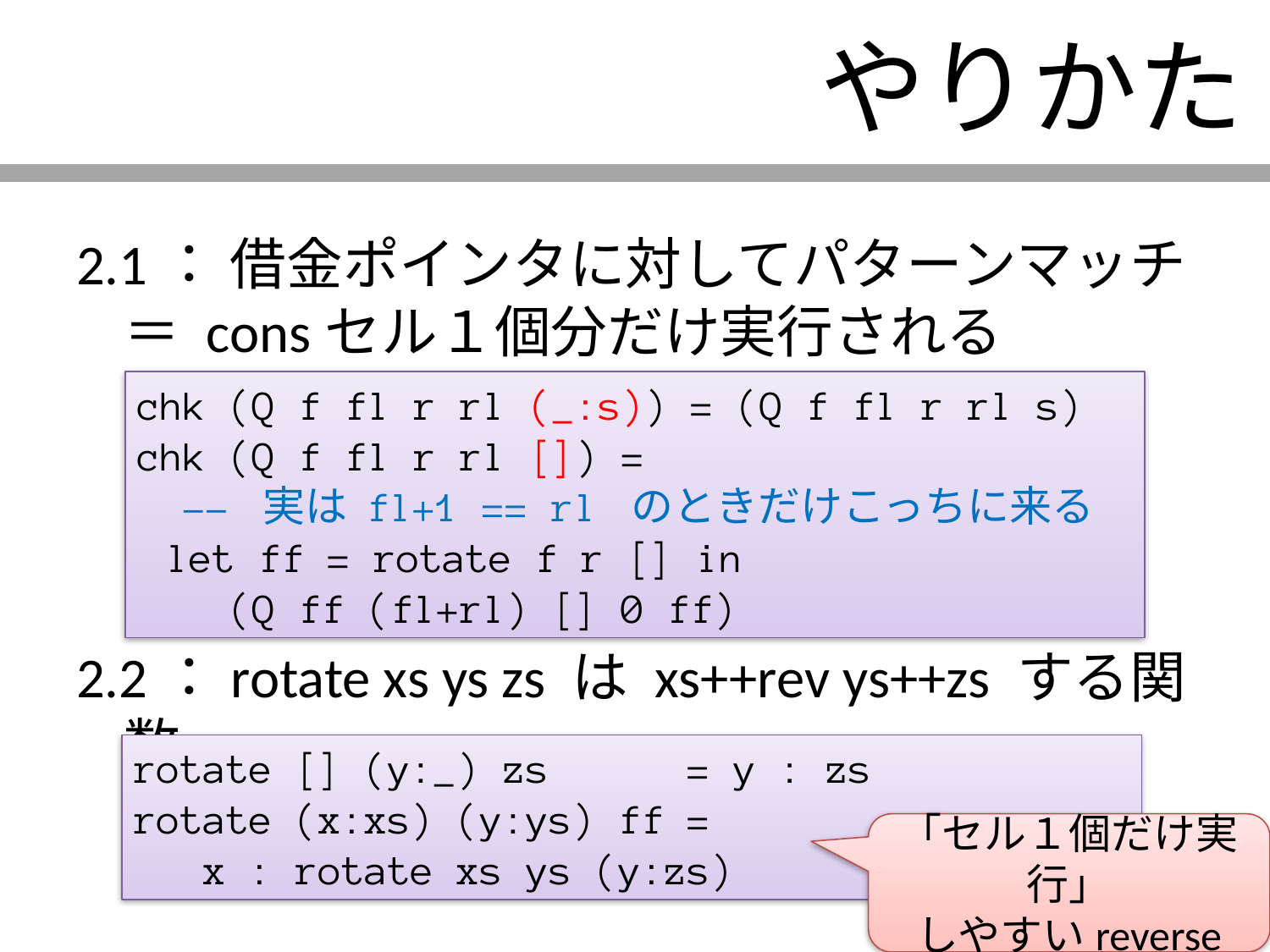

# やりかた
2.1： 借金ポインタに対してパターンマッチ
＝ consセル１個分だけ実行される

2.2：rotate xs ys zs は xs++rev ys++zs する関数
chk (Q f fl r rl (_:s)) = (Q f fl r rl s)
chk (Q f fl r rl []) =
  -- 実は fl+1 == rl のときだけこっちに来る
  let ff = rotate f r [] in
    (Q ff (fl+rl) [] 0 ff)
rotate [] (y:_) zs      = y : zs
rotate (x:xs) (y:ys) ff =
   x : rotate xs ys (y:zs)
「セル１個だけ実行」
しやすいreverse